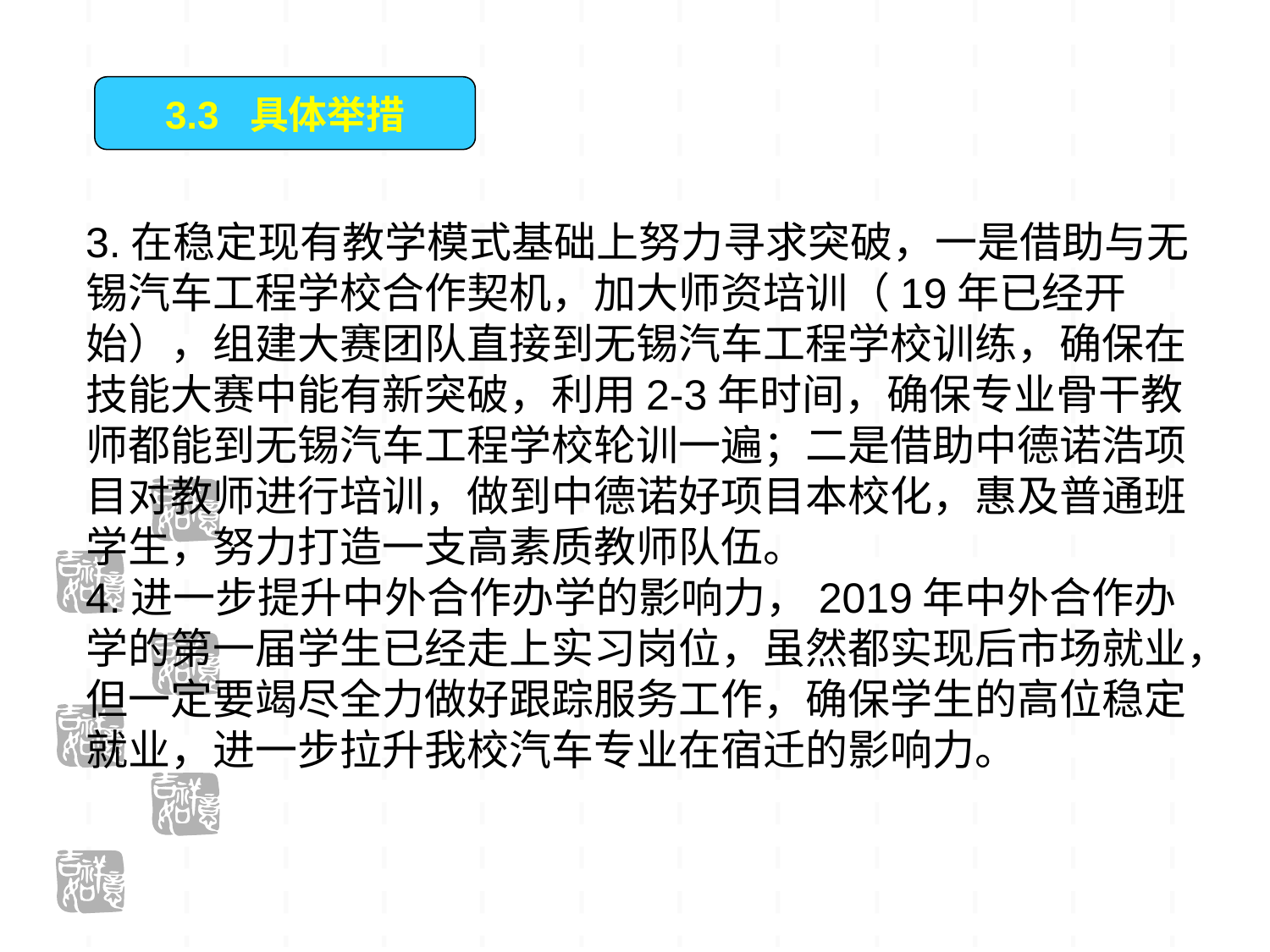

3.3  具体举措

3.在稳定现有教学模式基础上努力寻求突破，一是借助与无锡汽车工程学校合作契机，加大师资培训（19年已经开始），组建大赛团队直接到无锡汽车工程学校训练，确保在技能大赛中能有新突破，利用2-3年时间，确保专业骨干教师都能到无锡汽车工程学校轮训一遍；二是借助中德诺浩项目对教师进行培训，做到中德诺好项目本校化，惠及普通班学生，努力打造一支高素质教师队伍。
4.进一步提升中外合作办学的影响力，2019年中外合作办学的第一届学生已经走上实习岗位，虽然都实现后市场就业，但一定要竭尽全力做好跟踪服务工作，确保学生的高位稳定就业，进一步拉升我校汽车专业在宿迁的影响力。